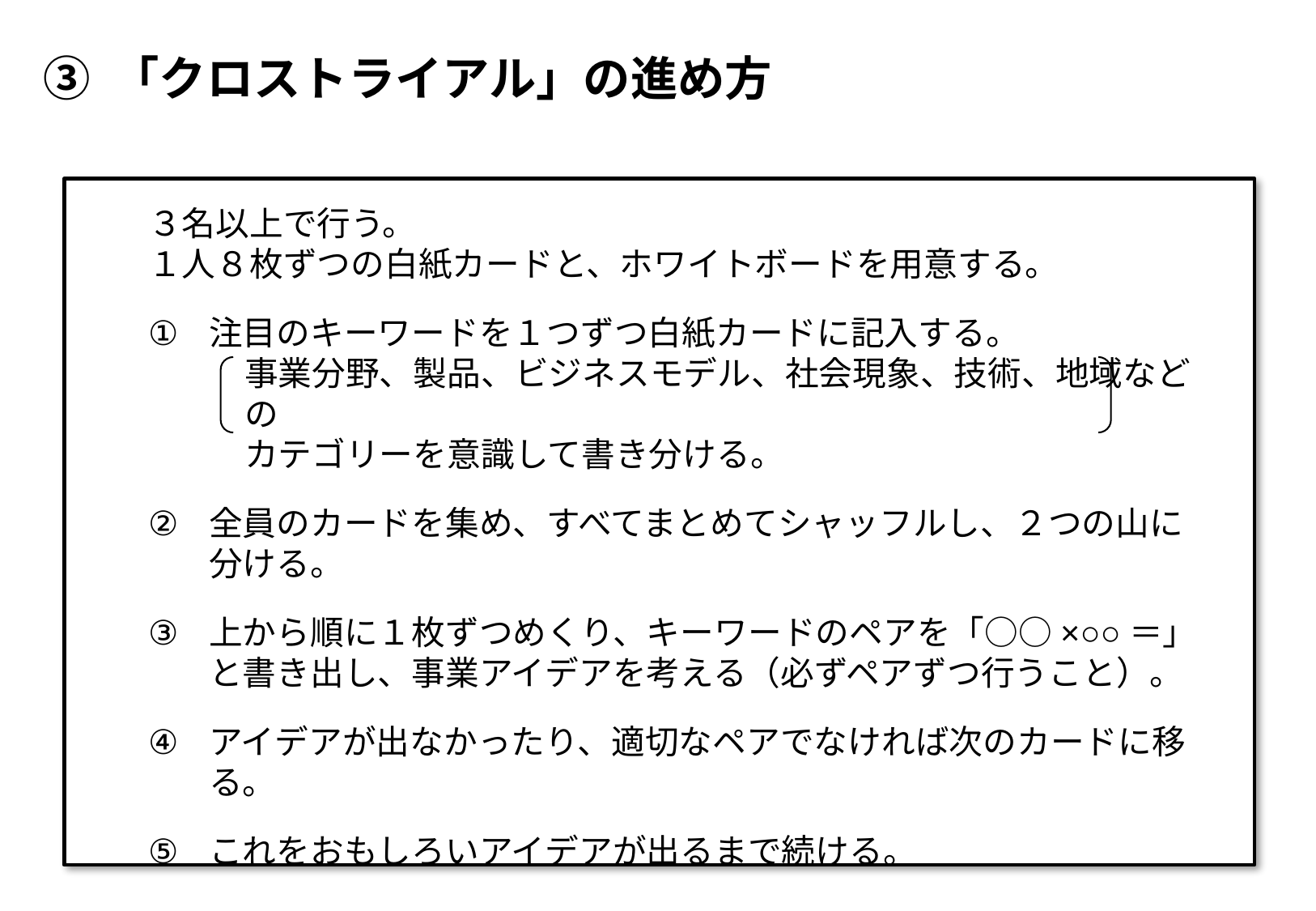

# ③ 「クロストライアル」の進め方

３名以上で行う。
１人８枚ずつの白紙カードと、ホワイトボードを用意する。

注目のキーワードを１つずつ白紙カードに記入する。
事業分野、製品、ビジネスモデル、社会現象、技術、地域などの
カテゴリーを意識して書き分ける。

全員のカードを集め、すべてまとめてシャッフルし、２つの山に分ける。

上から順に１枚ずつめくり、キーワードのペアを「○○×○○＝」と書き出し、事業アイデアを考える（必ずペアずつ行うこと）。

アイデアが出なかったり、適切なペアでなければ次のカードに移る。

これをおもしろいアイデアが出るまで続ける。

出たアイデアのなかから深堀りするものを選ぶ（２～３件）。